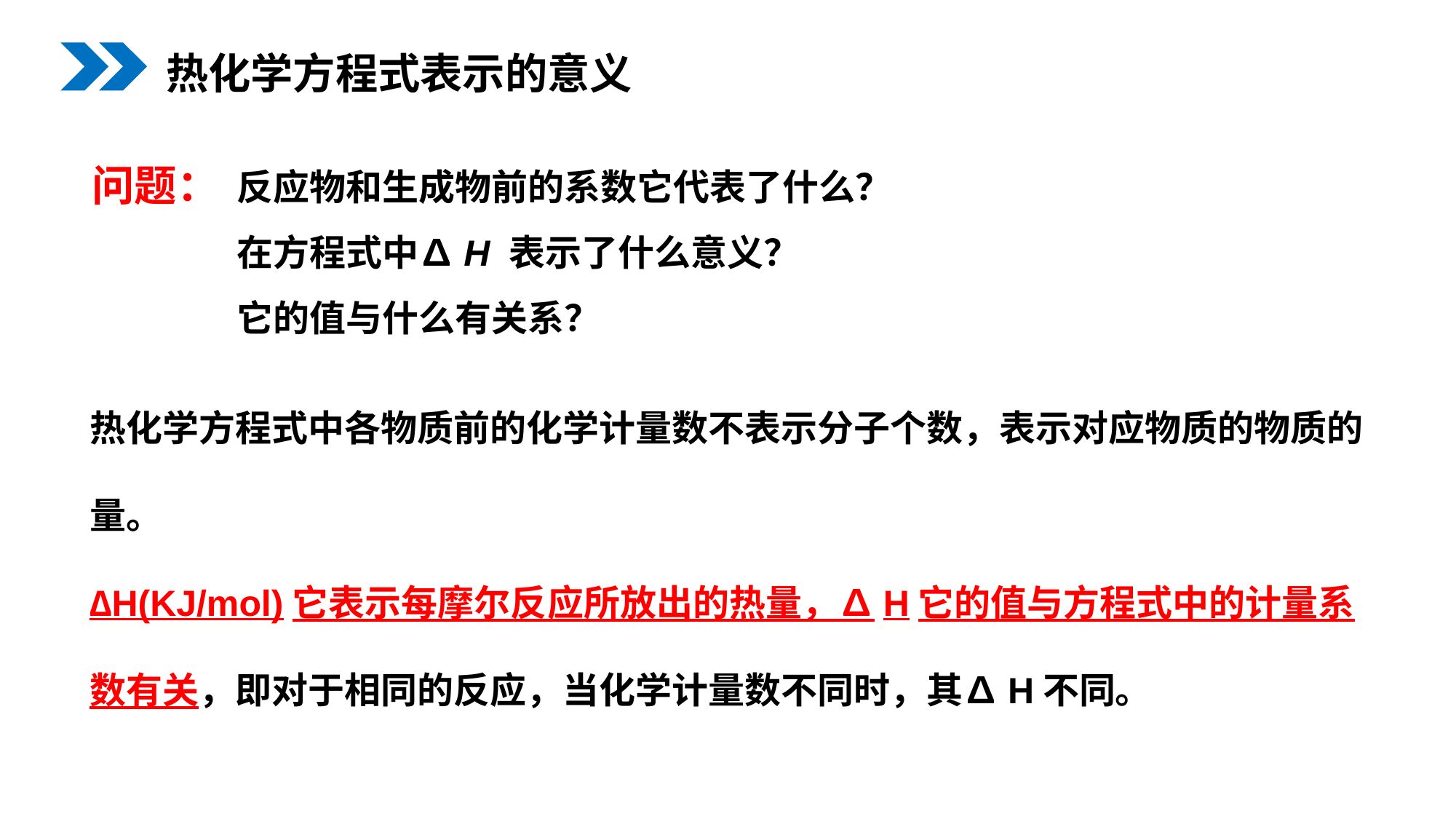

热化学方程式表示的意义
反应物和生成物前的系数它代表了什么？
在方程式中∆H 表示了什么意义？
它的值与什么有关系？
问题：
热化学方程式中各物质前的化学计量数不表示分子个数，表示对应物质的物质的量。
∆H(KJ/mol)它表示每摩尔反应所放出的热量，∆H它的值与方程式中的计量系数有关，即对于相同的反应，当化学计量数不同时，其∆H不同。